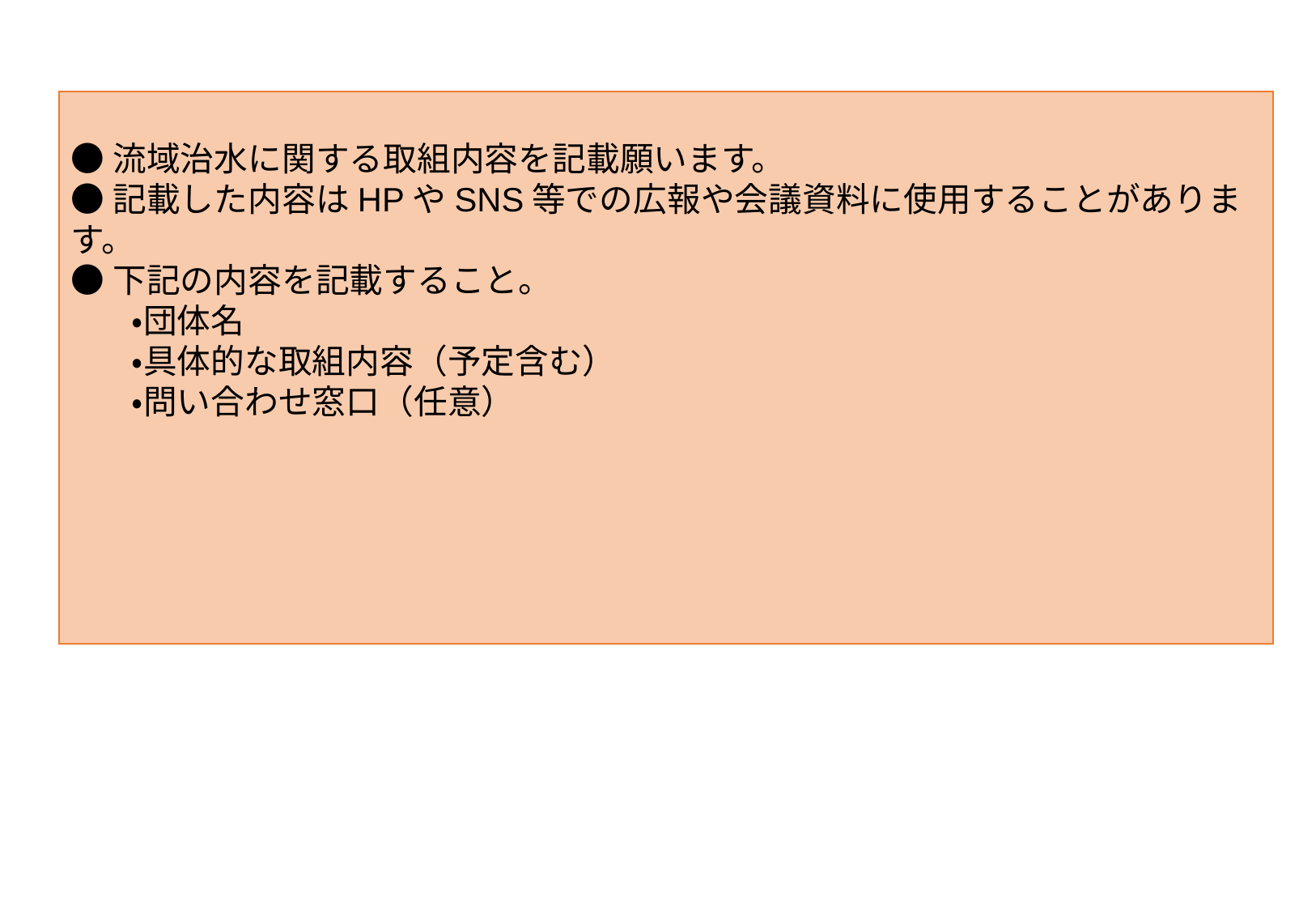

●流域治水に関する取組内容を記載願います。
●記載した内容はHPやSNS等での広報や会議資料に使用することがあります。
●下記の内容を記載すること。
・団体名
・具体的な取組内容（予定含む）
・問い合わせ窓口（任意）